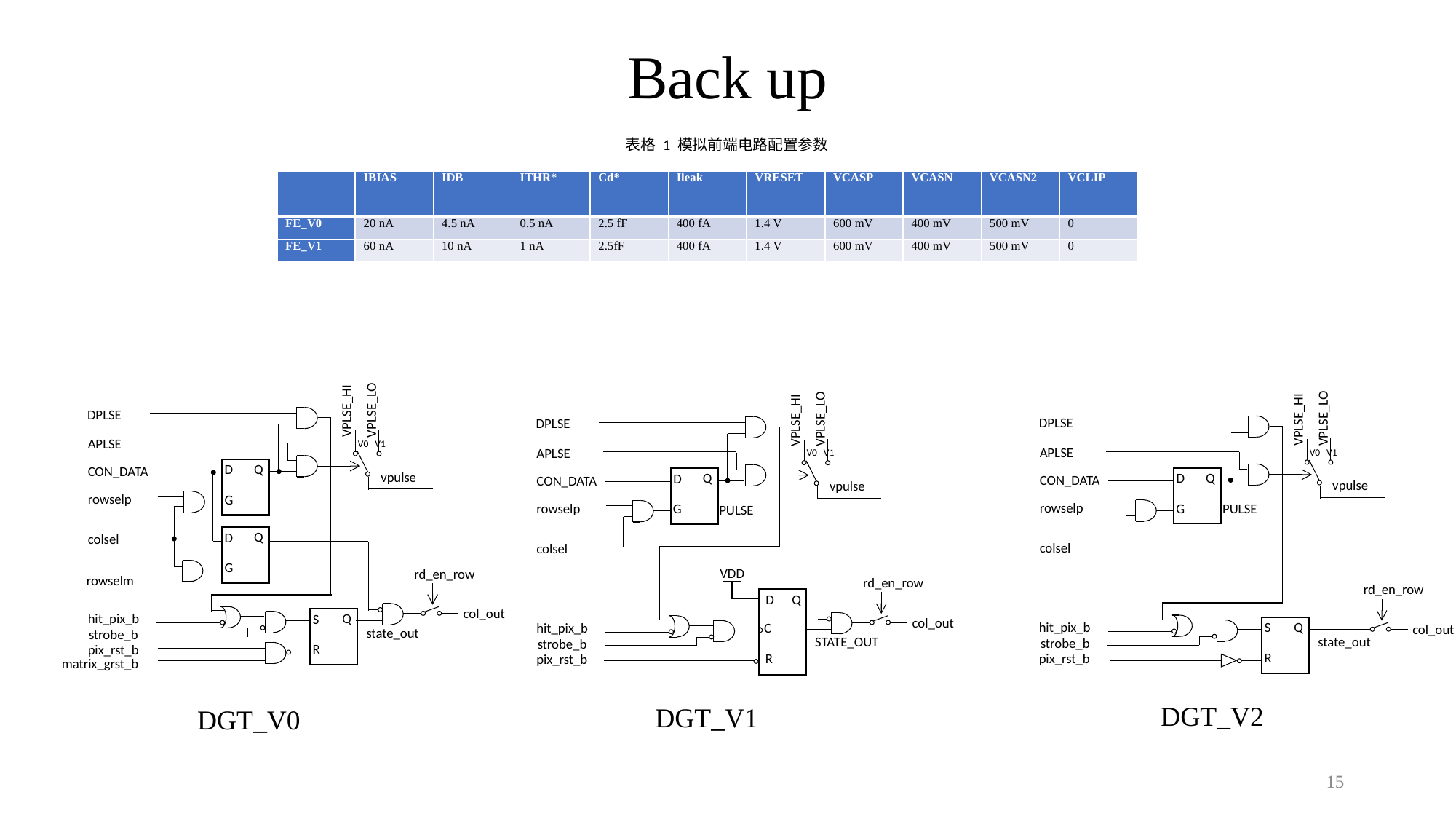

# Back up
表格 1 模拟前端电路配置参数
|  | IBIAS | IDB | ITHR\* | Cd\* | Ileak | VRESET | VCASP | VCASN | VCASN2 | VCLIP |
| --- | --- | --- | --- | --- | --- | --- | --- | --- | --- | --- |
| FE\_V0 | 20 nA | 4.5 nA | 0.5 nA | 2.5 fF | 400 fA | 1.4 V | 600 mV | 400 mV | 500 mV | 0 |
| FE\_V1 | 60 nA | 10 nA | 1 nA | 2.5fF | 400 fA | 1.4 V | 600 mV | 400 mV | 500 mV | 0 |
VPLSE_LO
VPLSE_HI
DPLSE

APLSE
V0   V1

CON_DATA
Q
D

G

rowselp

colsel
Q
D

G

rowselm
Q
S

R

state_out

vpulse
col_out
hit_pix_b

strobe_b
pix_rst_b
matrix_grst_b
rd_en_row

VPLSE_LO
VPLSE_HI
DPLSE

APLSE
V0   V1

CON_DATA
Q
D

G

vpulse

rowselp

colsel
rd_en_row
hit_pix_b
col_out
Q
S

R

state_out
strobe_b

pix_rst_b

PULSE

VPLSE_LO
VPLSE_HI
DPLSE

APLSE
V0   V1

CON_DATA
Q
D

G

vpulse

rowselp

colsel
VDD
rd_en_row
Q

C
R
D
col_out
hit_pix_b

STATE_OUT
strobe_b

pix_rst_b

PULSE

DGT_V2
DGT_V1
DGT_V0
15